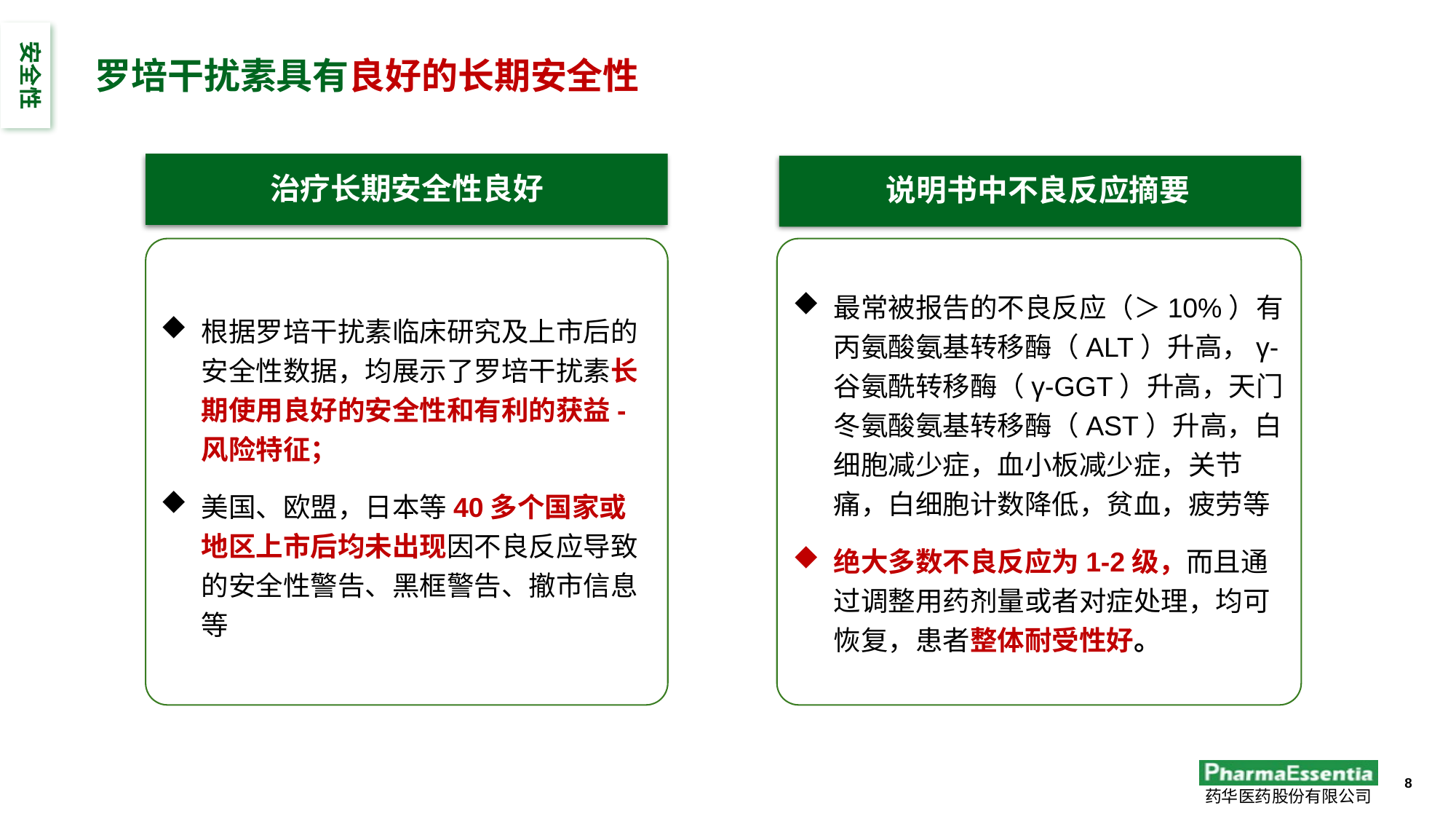

安全性
罗培干扰素具有良好的长期安全性

治疗长期安全性良好
说明书中不良反应摘要

根据罗培干扰素临床研究及上市后的安全性数据，均展示了罗培干扰素长期使用良好的安全性和有利的获益-风险特征；
美国、欧盟，日本等40多个国家或地区上市后均未出现因不良反应导致的安全性警告、黑框警告、撤市信息等

最常被报告的不良反应（＞10%）有丙氨酸氨基转移酶（ALT）升高，γ-谷氨酰转移酶（γ-GGT）升高，天门冬氨酸氨基转移酶（AST）升高，白细胞减少症，血小板减少症，关节痛，白细胞计数降低，贫血，疲劳等
绝大多数不良反应为1-2级，而且通过调整用药剂量或者对症处理，均可恢复，患者整体耐受性好。

8